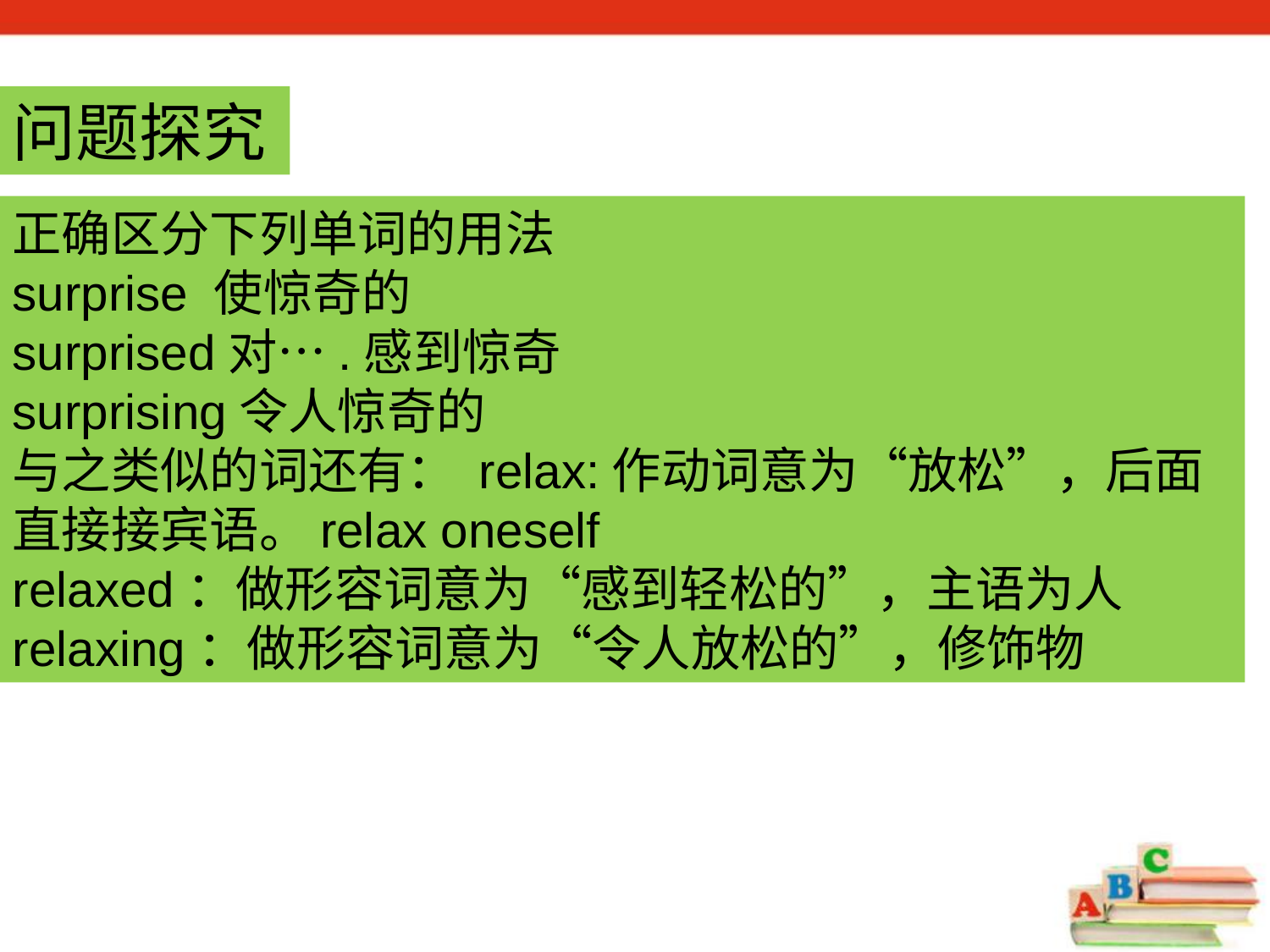

问题探究
正确区分下列单词的用法
surprise 使惊奇的
surprised对….感到惊奇
surprising令人惊奇的
与之类似的词还有： relax:作动词意为“放松”，后面直接接宾语。relax oneself
relaxed：做形容词意为“感到轻松的”，主语为人
relaxing：做形容词意为“令人放松的”，修饰物